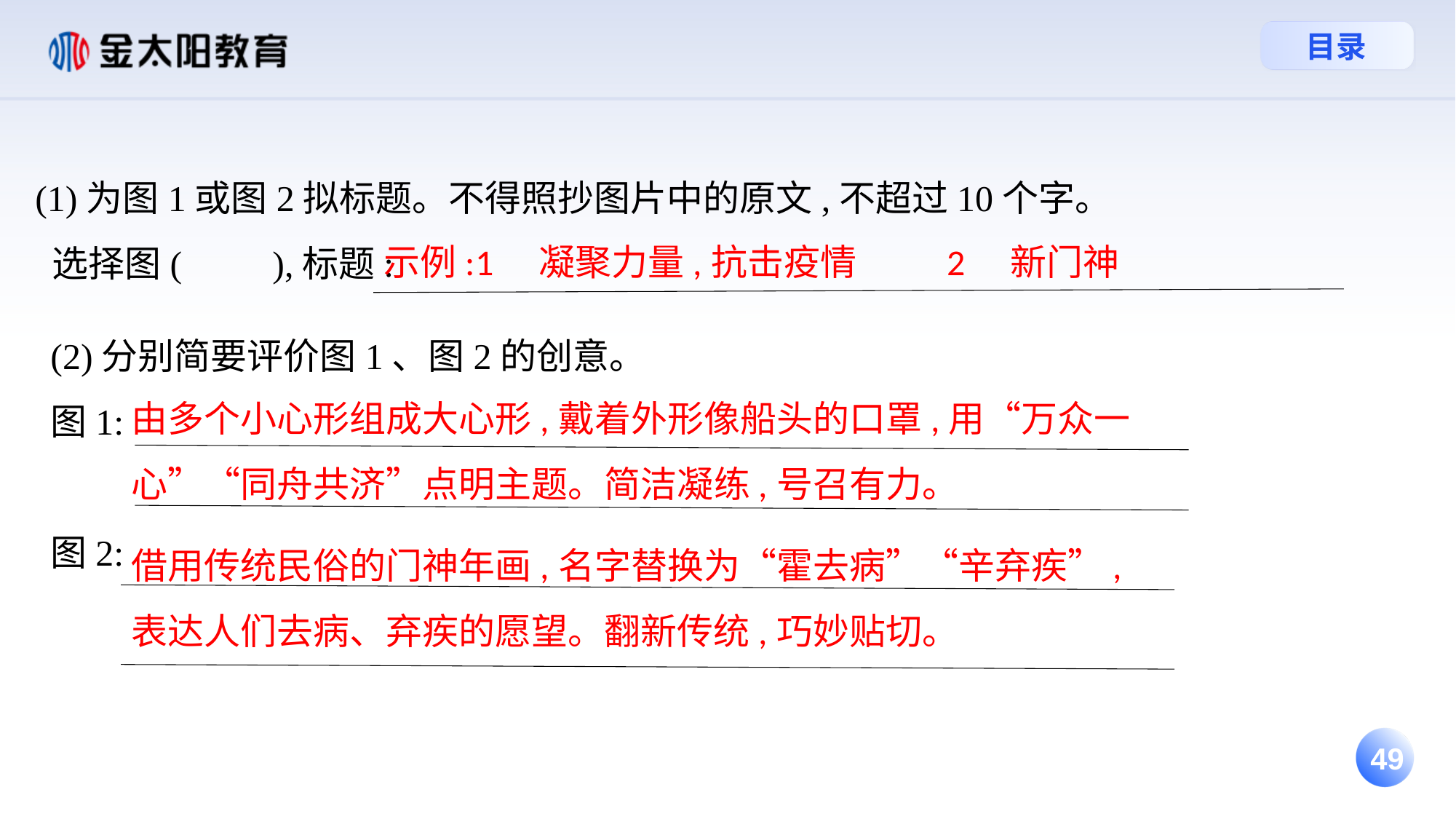

(1)为图1或图2拟标题。不得照抄图片中的原文,不超过10个字。
 选择图(　　),标题:

示例:1　凝聚力量,抗击疫情          2　新门神
(2)分别简要评价图1、图2的创意。
图1:

图2:
由多个小心形组成大心形,戴着外形像船头的口罩,用“万众一心”“同舟共济”点明主题。简洁凝练,号召有力。
借用传统民俗的门神年画,名字替换为“霍去病”“辛弃疾”,表达人们去病、弃疾的愿望。翻新传统,巧妙贴切。